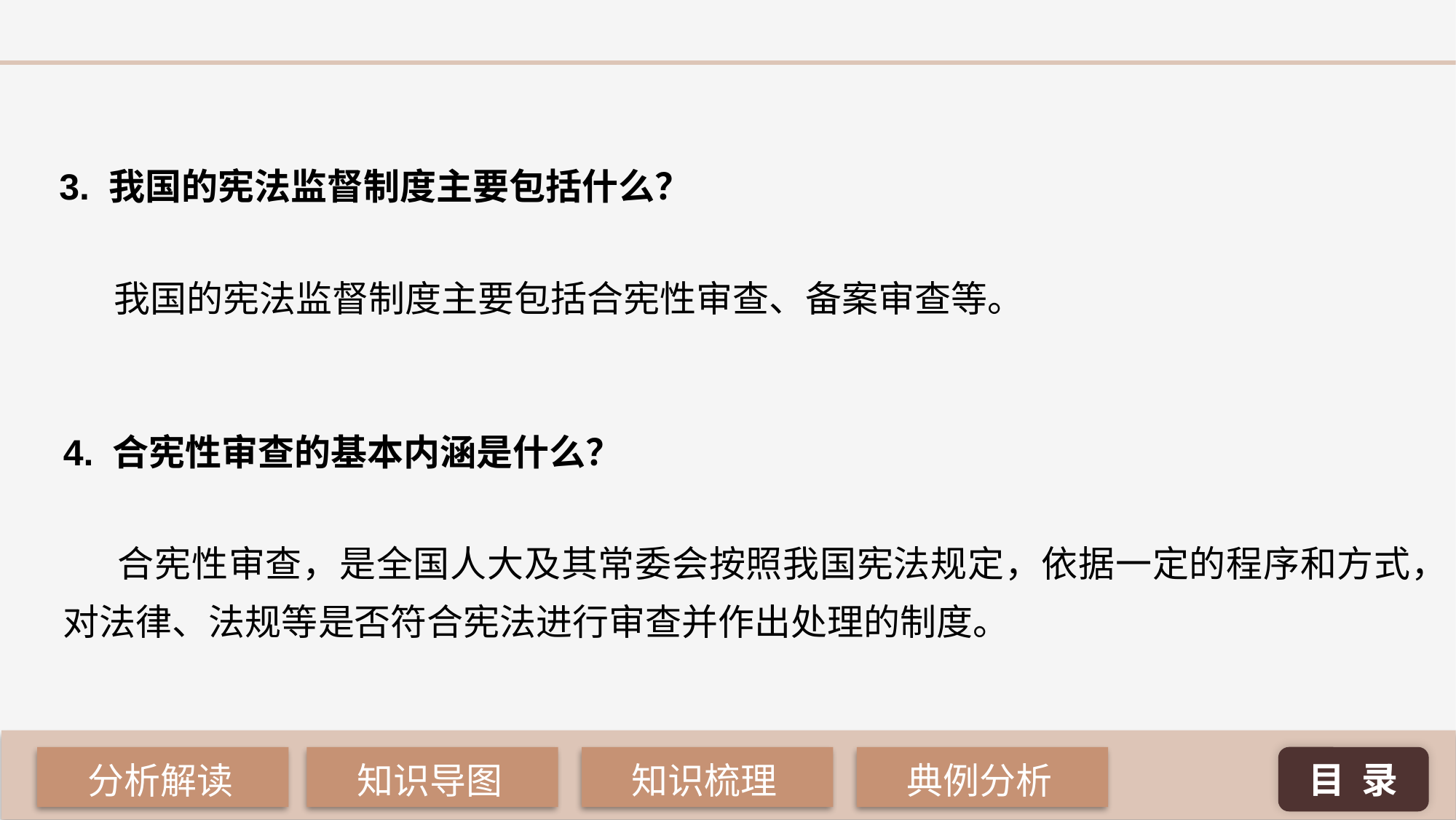

3. 我国的宪法监督制度主要包括什么？
我国的宪法监督制度主要包括合宪性审查、备案审查等。
4. 合宪性审查的基本内涵是什么？
合宪性审查，是全国人大及其常委会按照我国宪法规定，依据一定的程序和方式，对法律、法规等是否符合宪法进行审查并作出处理的制度。